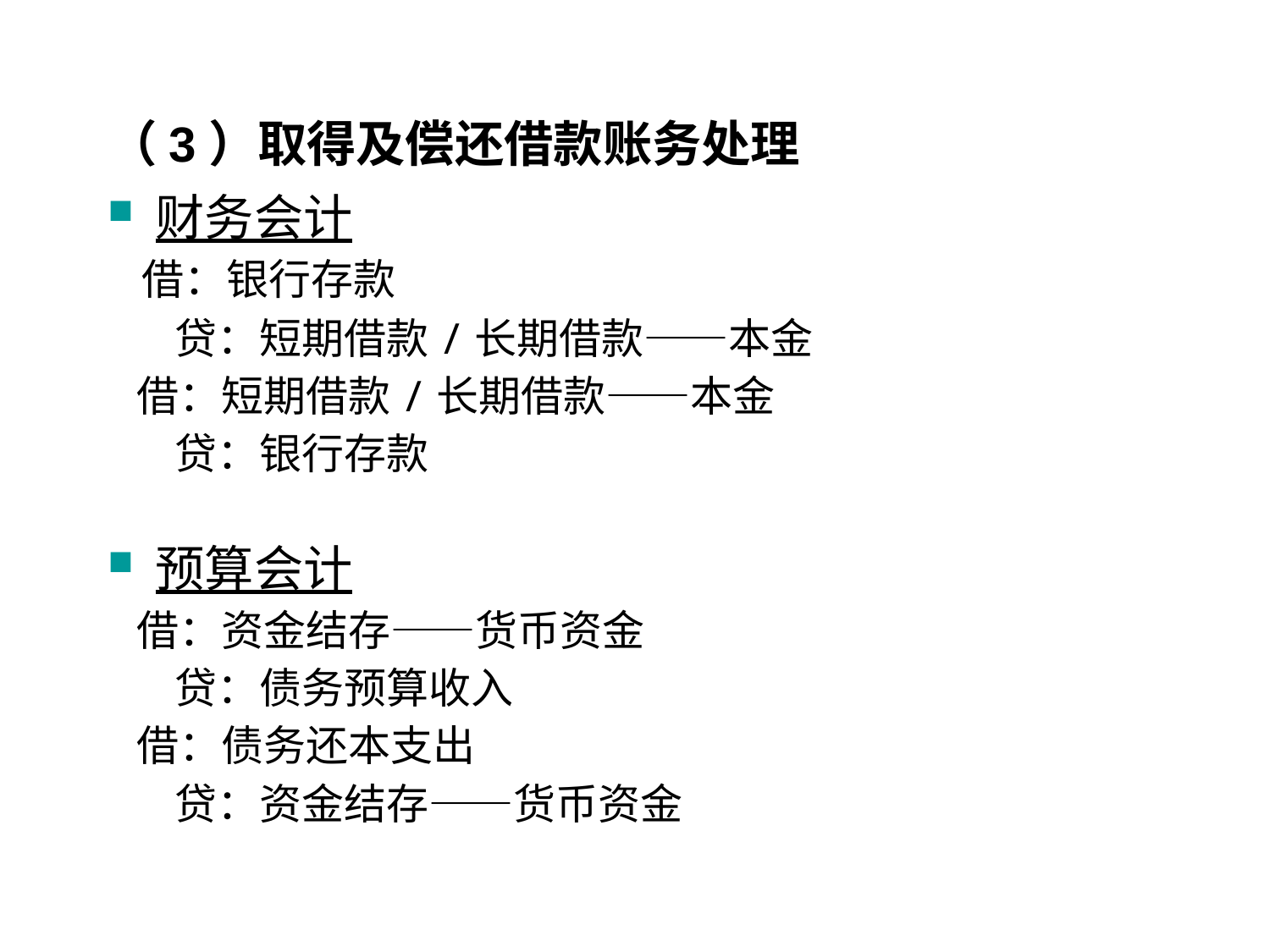

（3）取得及偿还借款账务处理
财务会计
  借：银行存款
      贷：短期借款/长期借款——本金
  借：短期借款/长期借款——本金
      贷：银行存款

预算会计
  借：资金结存——货币资金
      贷：债务预算收入
  借：债务还本支出
      贷：资金结存——货币资金

179